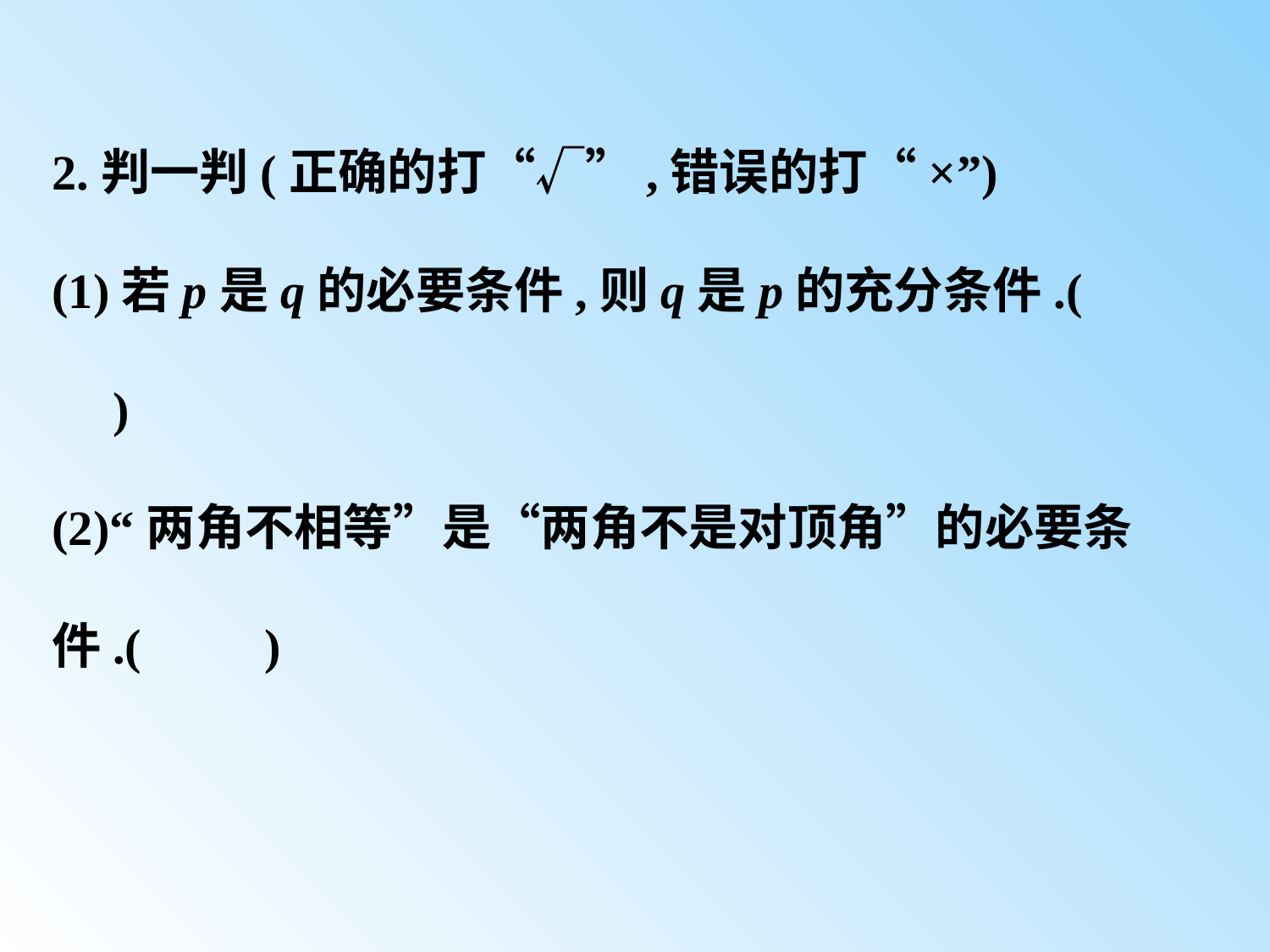

2.判一判(正确的打“√”,错误的打“×”)
(1)若p是q的必要条件,则q是p的充分条件.(　　)
(2)“两角不相等”是“两角不是对顶角”的必要条件.(　　)